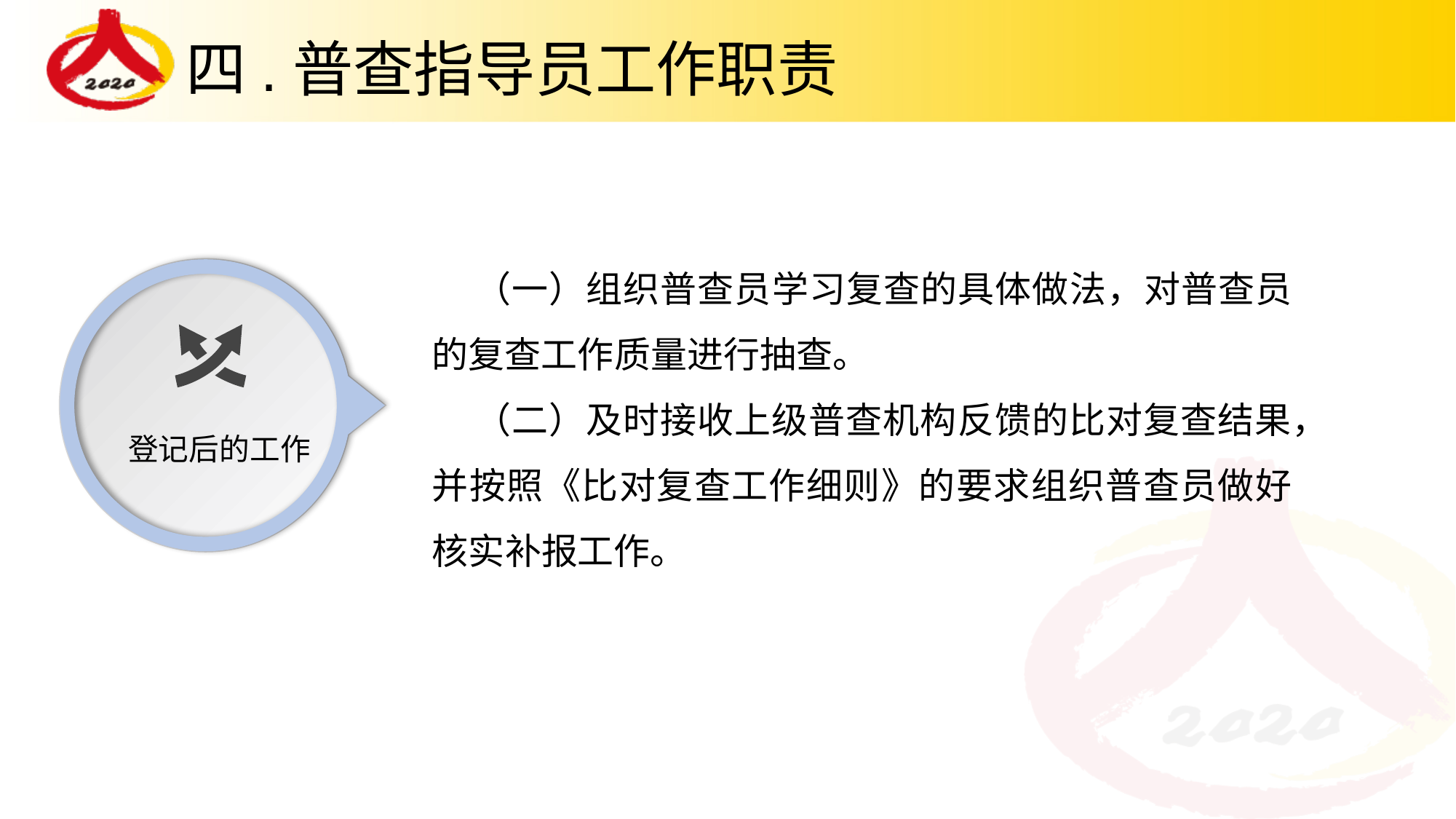

四.普查指导员工作职责
（一）组织普查员学习复查的具体做法，对普查员的复查工作质量进行抽查。
（二）及时接收上级普查机构反馈的比对复查结果，并按照《比对复查工作细则》的要求组织普查员做好核实补报工作。

登记后的工作
24